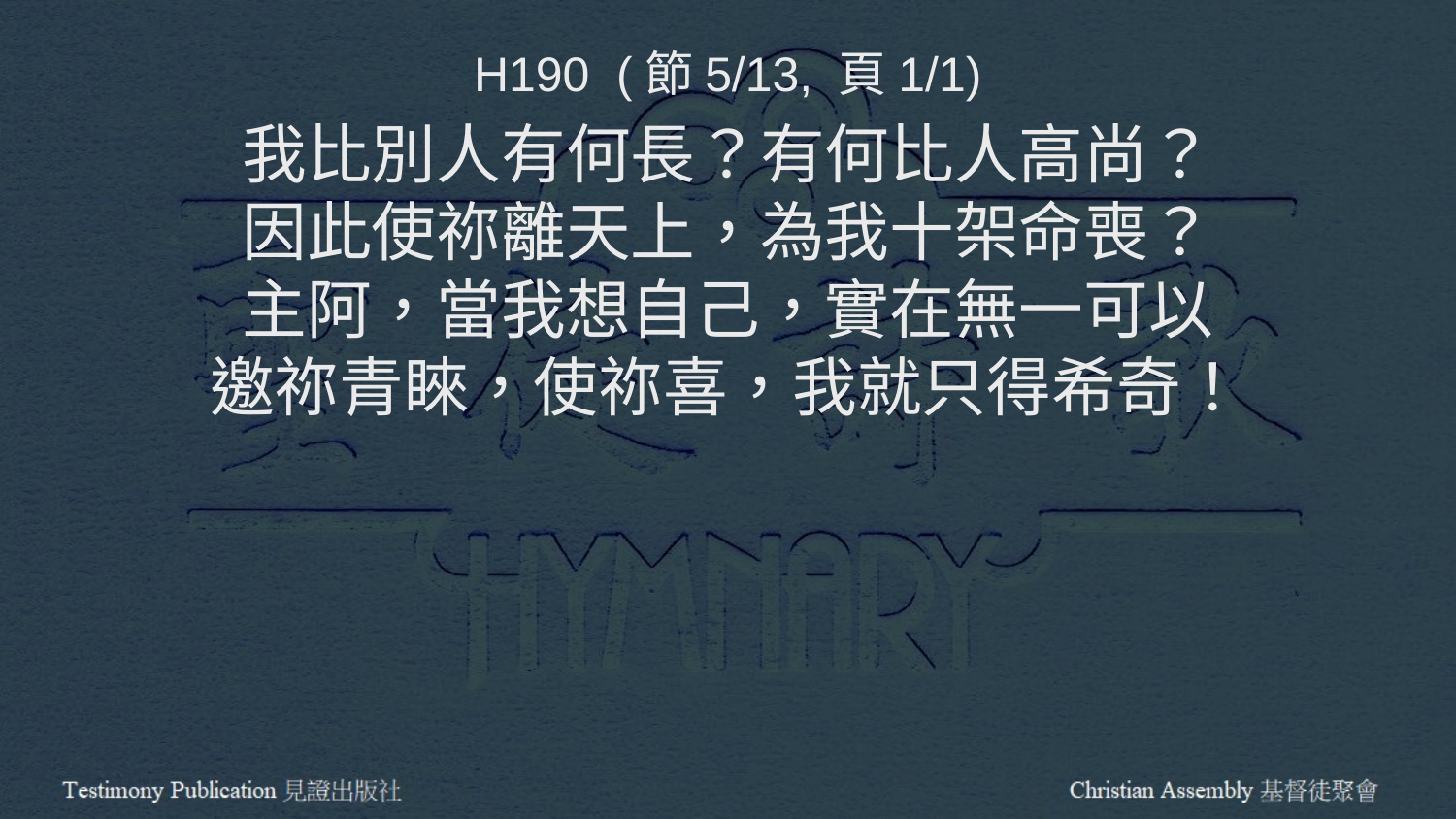

H190  (節5/13, 頁1/1)
我比別人有何長？有何比人高尚？
因此使祢離天上，為我十架命喪？
主阿，當我想自己，實在無一可以
邀祢青睞，使祢喜，我就只得希奇！